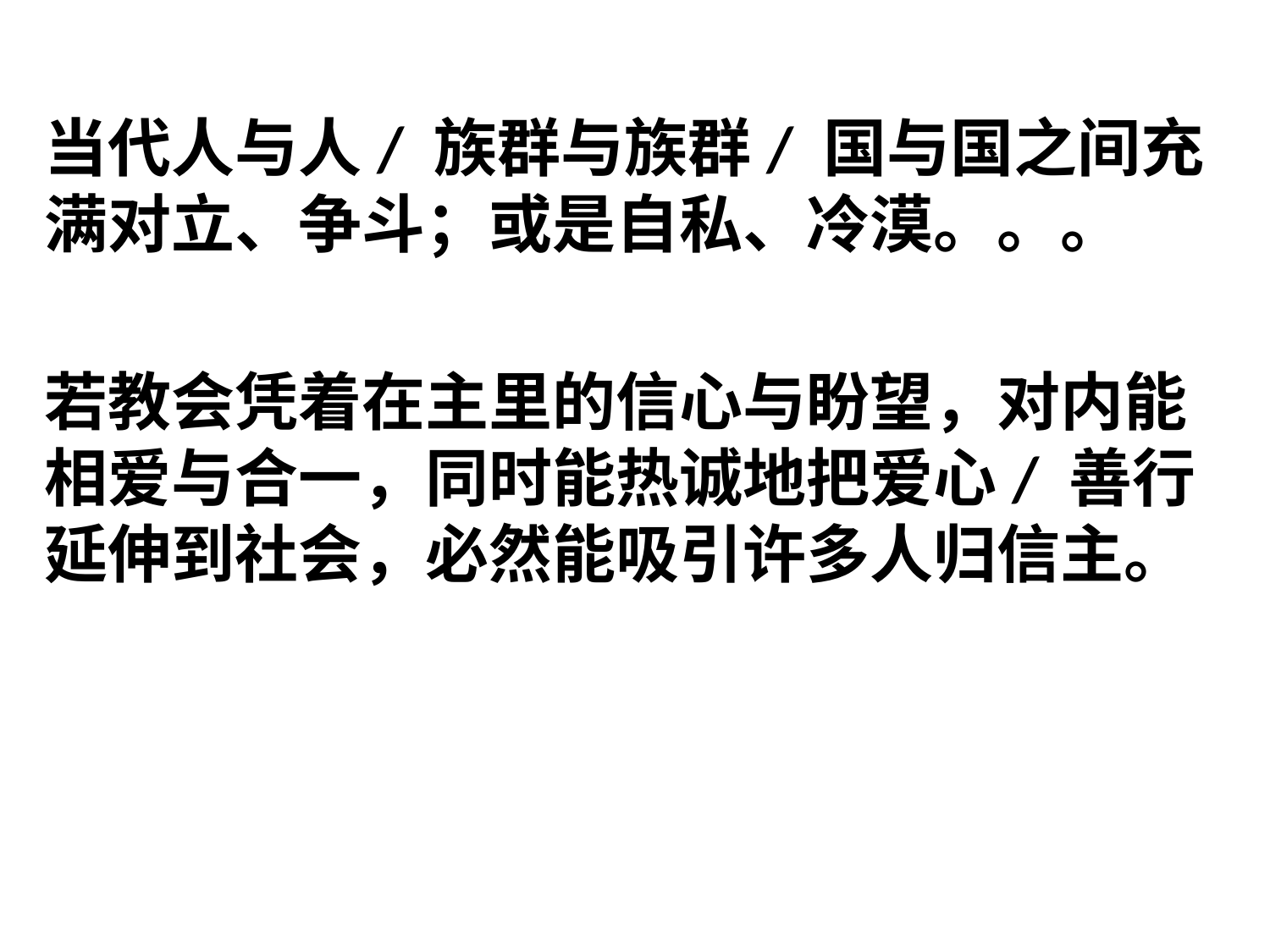

当代人与人/ 族群与族群/ 国与国之间充满对立、争斗；或是自私、冷漠。。。

若教会凭着在主里的信心与盼望，对内能相爱与合一，同时能热诚地把爱心/ 善行延伸到社会，必然能吸引许多人归信主。